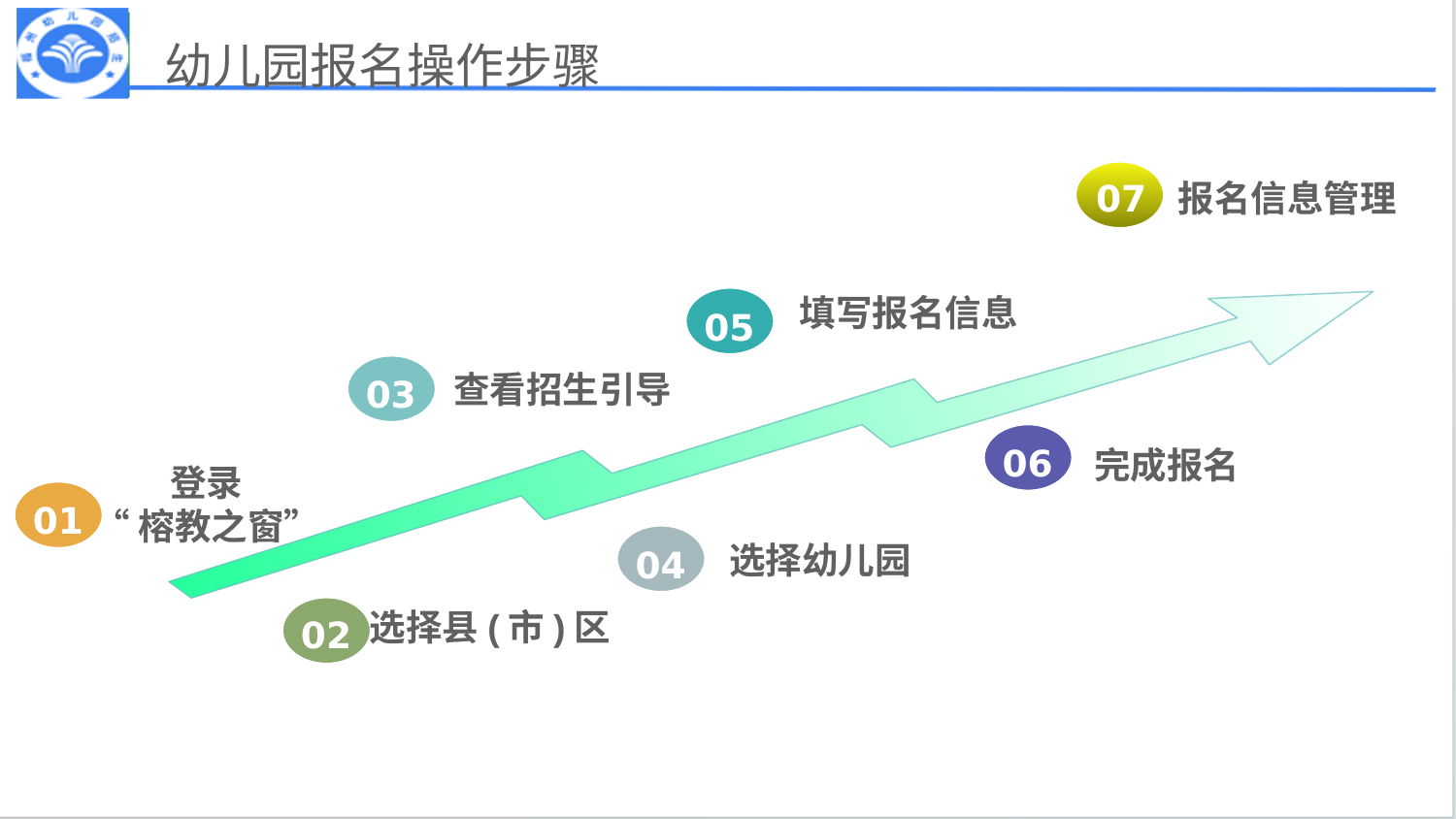

幼儿园报名操作步骤

07
报名信息管理
填写报名信息

05

03
查看招生引导

登录
“榕教之窗”

01

06
完成报名

选择幼儿园
04

选择县(市)区
02